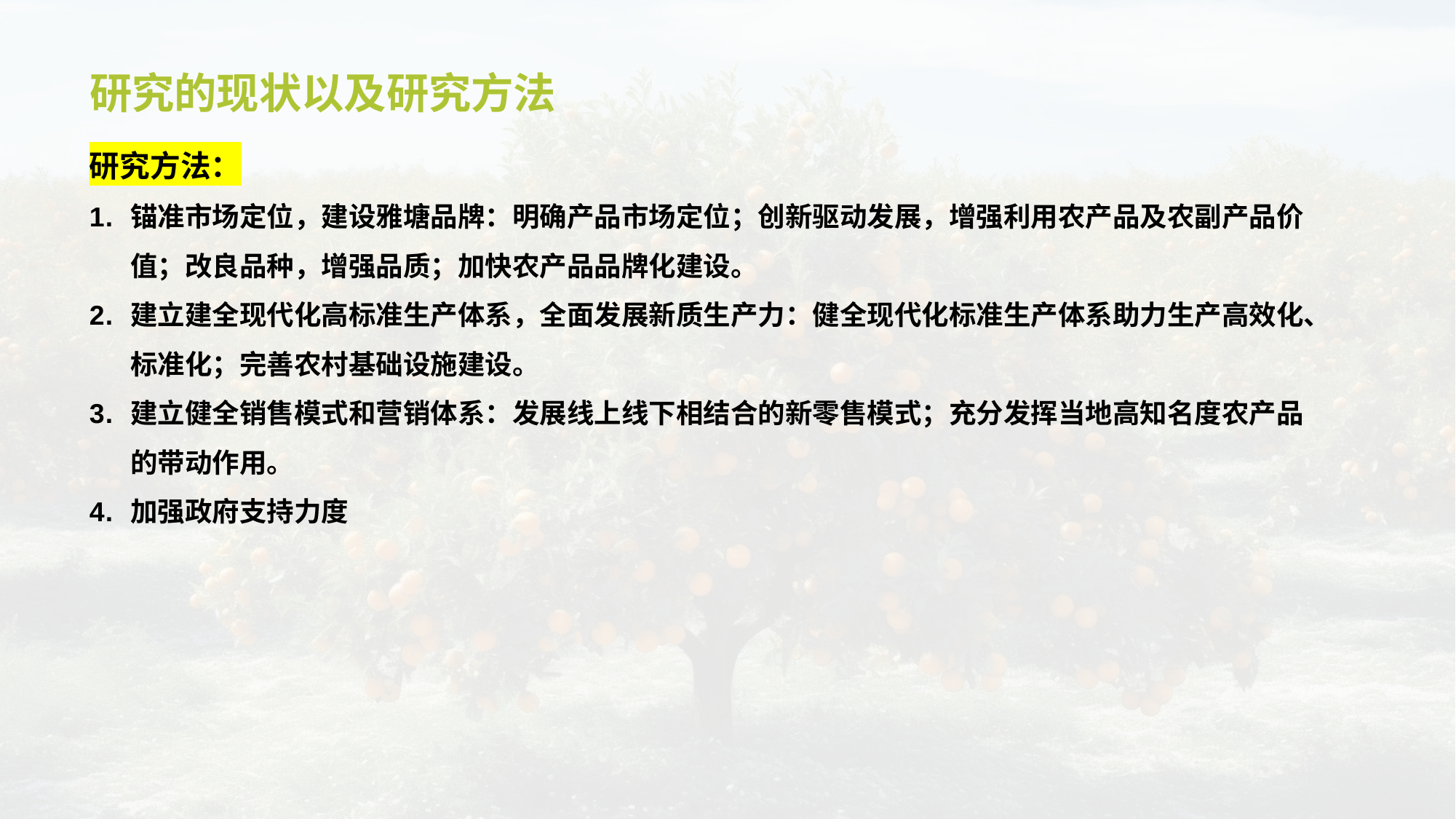

# 研究的现状以及研究方法
研究方法：
锚准市场定位，建设雅塘品牌：明确产品市场定位；创新驱动发展，增强利用农产品及农副产品价值；改良品种，增强品质；加快农产品品牌化建设。
建立建全现代化高标准生产体系，全面发展新质生产力：健全现代化标准生产体系助力生产高效化、标准化；完善农村基础设施建设。
建立健全销售模式和营销体系：发展线上线下相结合的新零售模式；充分发挥当地高知名度农产品的带动作用。
加强政府支持力度